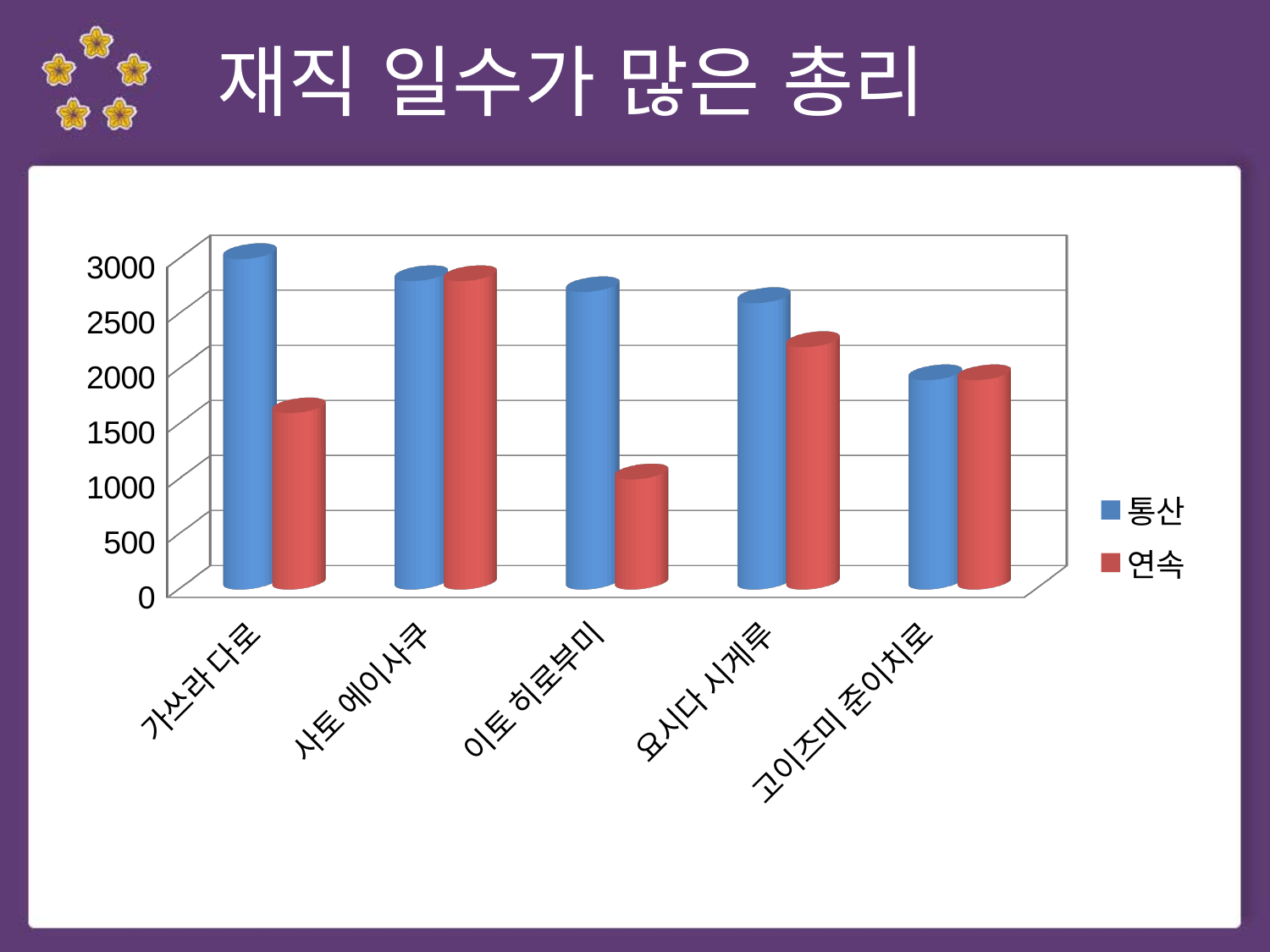

# 재직 일수가 많은 총리

[unsupported chart]